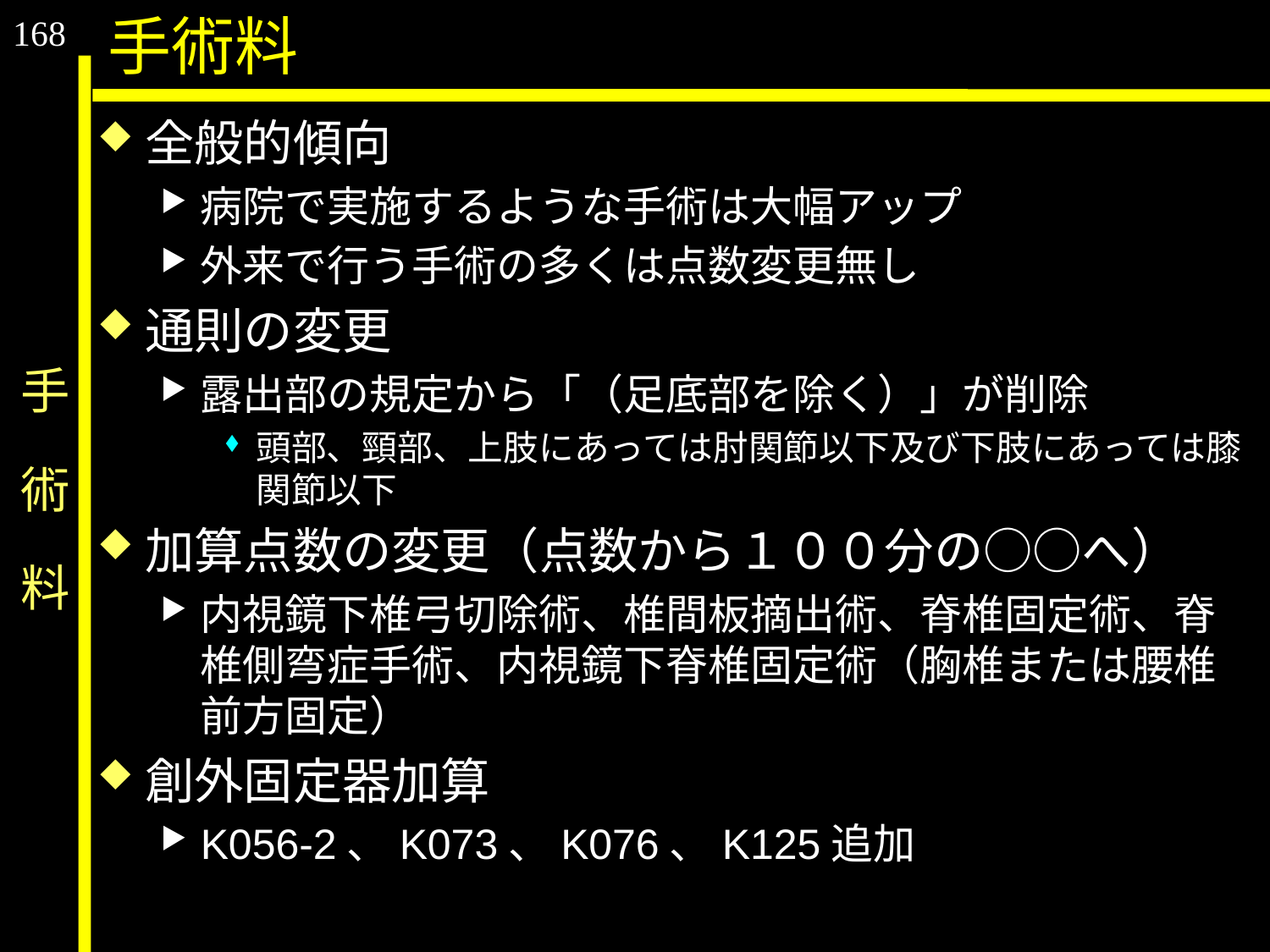

168
手術料

全般的傾向
病院で実施するような手術は大幅アップ
外来で行う手術の多くは点数変更無し
通則の変更
露出部の規定から「（足底部を除く）」が削除
頭部、頸部、上肢にあっては肘関節以下及び下肢にあっては膝関節以下
加算点数の変更（点数から１００分の○○へ）
内視鏡下椎弓切除術、椎間板摘出術、脊椎固定術、脊椎側弯症手術、内視鏡下脊椎固定術（胸椎または腰椎前方固定）
創外固定器加算
K056-2、K073、K076、K125追加

# 手　術　料